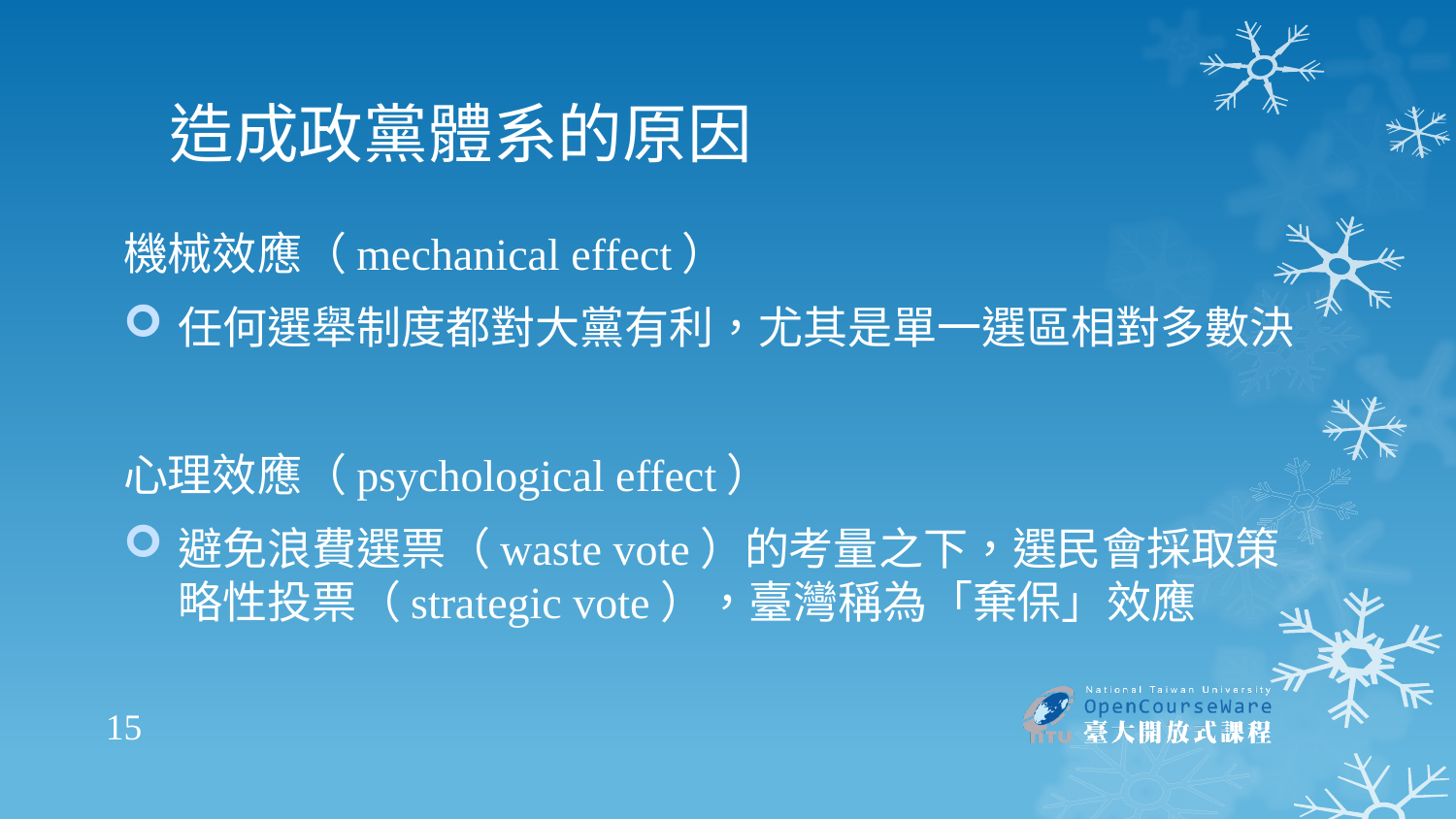

# 造成政黨體系的原因
機械效應（mechanical effect）
任何選舉制度都對大黨有利，尤其是單一選區相對多數決

心理效應（psychological effect）
避免浪費選票（waste vote）的考量之下，選民會採取策略性投票（strategic vote），臺灣稱為「棄保」效應
15